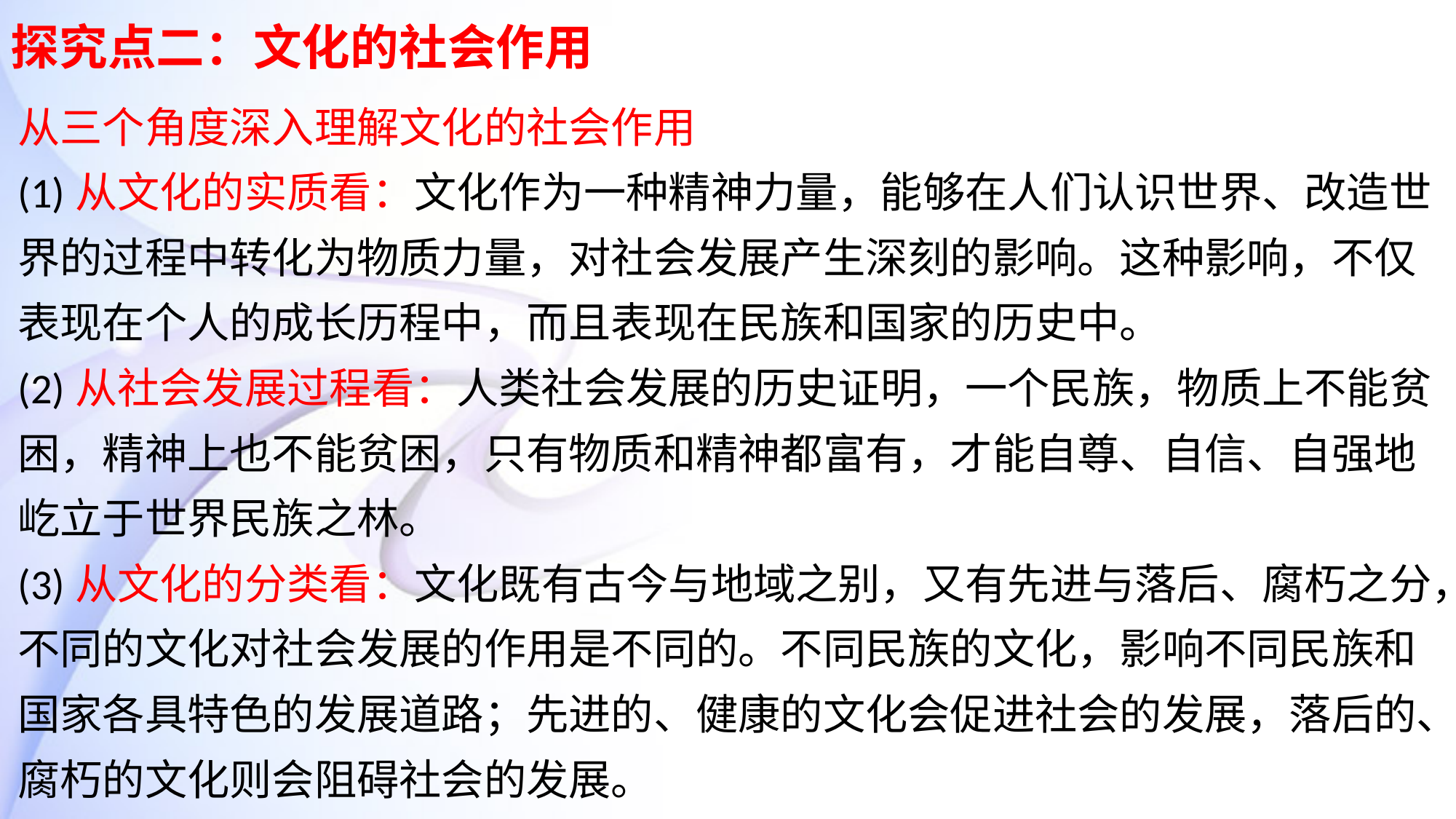

探究点二：文化的社会作用
从三个角度深入理解文化的社会作用
(1)从文化的实质看：文化作为一种精神力量，能够在人们认识世界、改造世界的过程中转化为物质力量，对社会发展产生深刻的影响。这种影响，不仅表现在个人的成长历程中，而且表现在民族和国家的历史中。
(2)从社会发展过程看：人类社会发展的历史证明，一个民族，物质上不能贫困，精神上也不能贫困，只有物质和精神都富有，才能自尊、自信、自强地屹立于世界民族之林。
(3)从文化的分类看：文化既有古今与地域之别，又有先进与落后、腐朽之分，不同的文化对社会发展的作用是不同的。不同民族的文化，影响不同民族和国家各具特色的发展道路；先进的、健康的文化会促进社会的发展，落后的、腐朽的文化则会阻碍社会的发展。